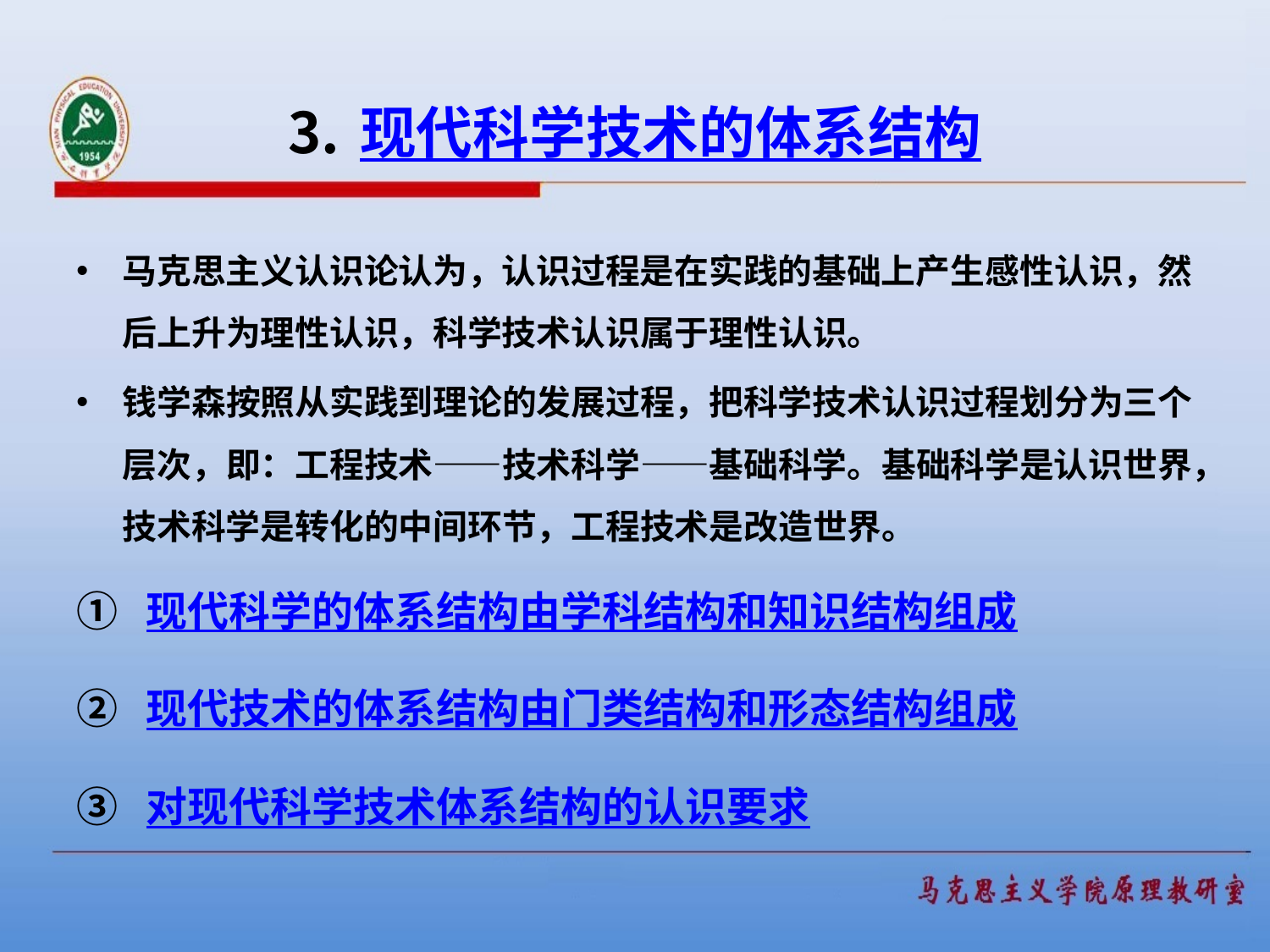

# 现代科学技术的体系结构
马克思主义认识论认为，认识过程是在实践的基础上产生感性认识，然后上升为理性认识，科学技术认识属于理性认识。
钱学森按照从实践到理论的发展过程，把科学技术认识过程划分为三个层次，即：工程技术——技术科学——基础科学。基础科学是认识世界，技术科学是转化的中间环节，工程技术是改造世界。
现代科学的体系结构由学科结构和知识结构组成
现代技术的体系结构由门类结构和形态结构组成
对现代科学技术体系结构的认识要求